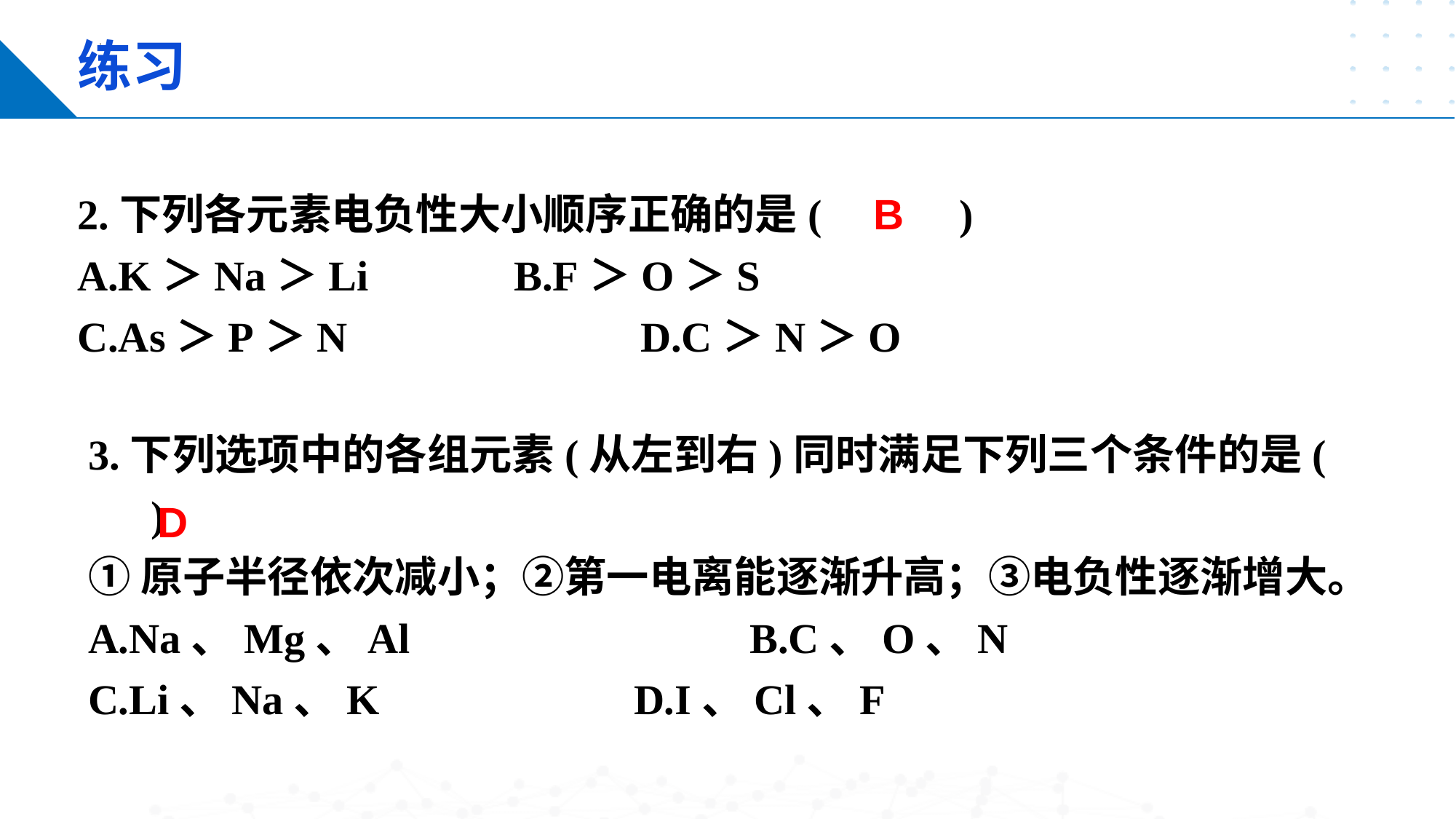

练习
meiyangyang8602
2.下列各元素电负性大小顺序正确的是(             )
A.K＞Na＞Li  		B.F＞O＞S
C.As＞P＞N  		            D.C＞N＞O
B
3.下列选项中的各组元素(从左到右)同时满足下列三个条件的是(             )
①原子半径依次减小；②第一电离能逐渐升高；③电负性逐渐增大。
A.Na、Mg、Al  		           B.C、O、N
C.Li、Na、K  			D.I、Cl、F
D